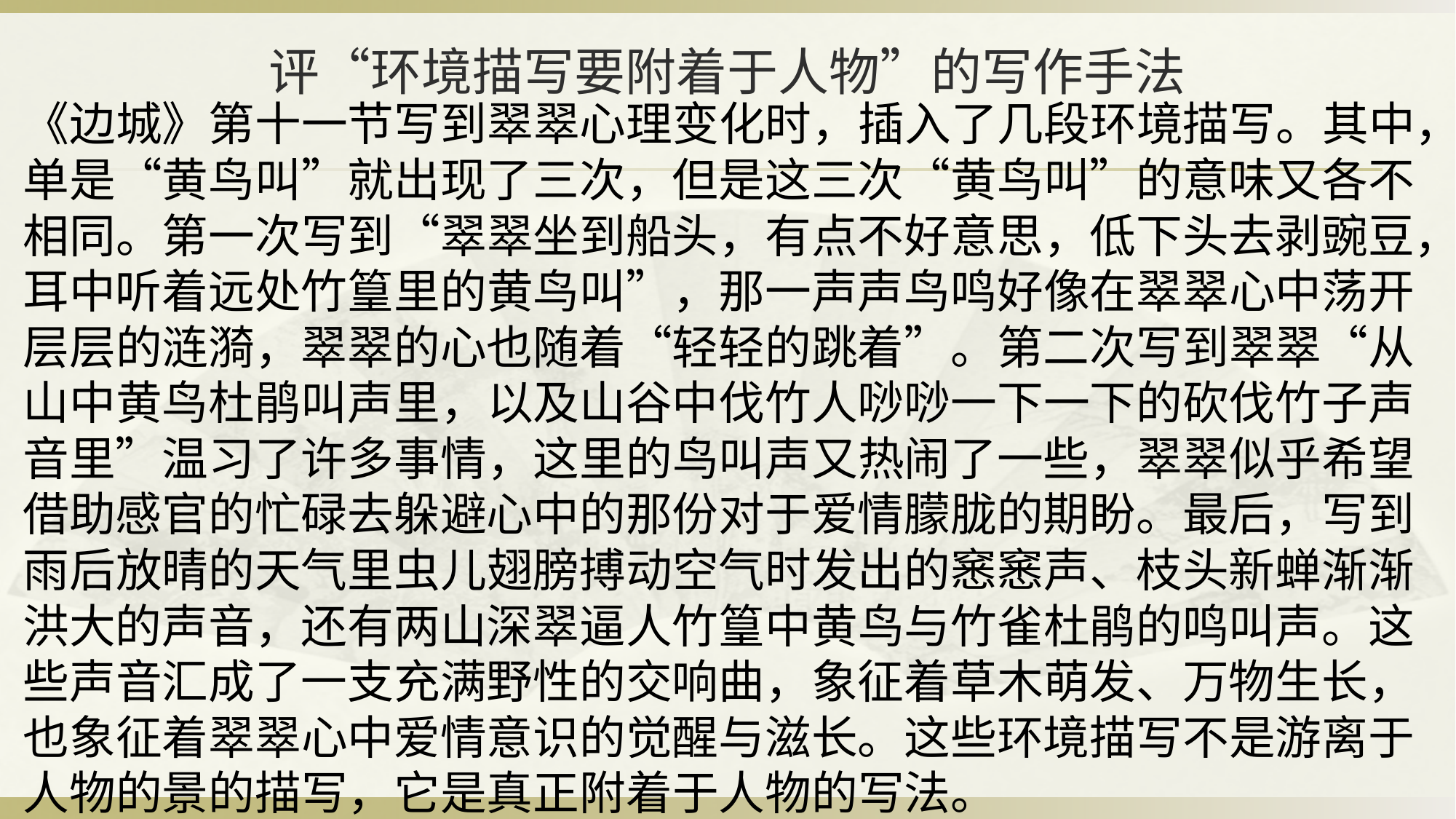

# 评“环境描写要附着于人物”的写作手法
《边城》第十一节写到翠翠心理变化时，插入了几段环境描写。其中，单是“黄鸟叫”就出现了三次，但是这三次“黄鸟叫”的意味又各不相同。第一次写到“翠翠坐到船头，有点不好意思，低下头去剥豌豆，耳中听着远处竹篁里的黄鸟叫”，那一声声鸟鸣好像在翠翠心中荡开层层的涟漪，翠翠的心也随着“轻轻的跳着”。第二次写到翠翠“从山中黄鸟杜鹃叫声里，以及山谷中伐竹人唦唦一下一下的砍伐竹子声音里”温习了许多事情，这里的鸟叫声又热闹了一些，翠翠似乎希望借助感官的忙碌去躲避心中的那份对于爱情朦胧的期盼。最后，写到雨后放晴的天气里虫儿翅膀搏动空气时发出的窸窸声、枝头新蝉渐渐洪大的声音，还有两山深翠逼人竹篁中黄鸟与竹雀杜鹃的鸣叫声。这些声音汇成了一支充满野性的交响曲，象征着草木萌发、万物生长，也象征着翠翠心中爱情意识的觉醒与滋长。这些环境描写不是游离于人物的景的描写，它是真正附着于人物的写法。